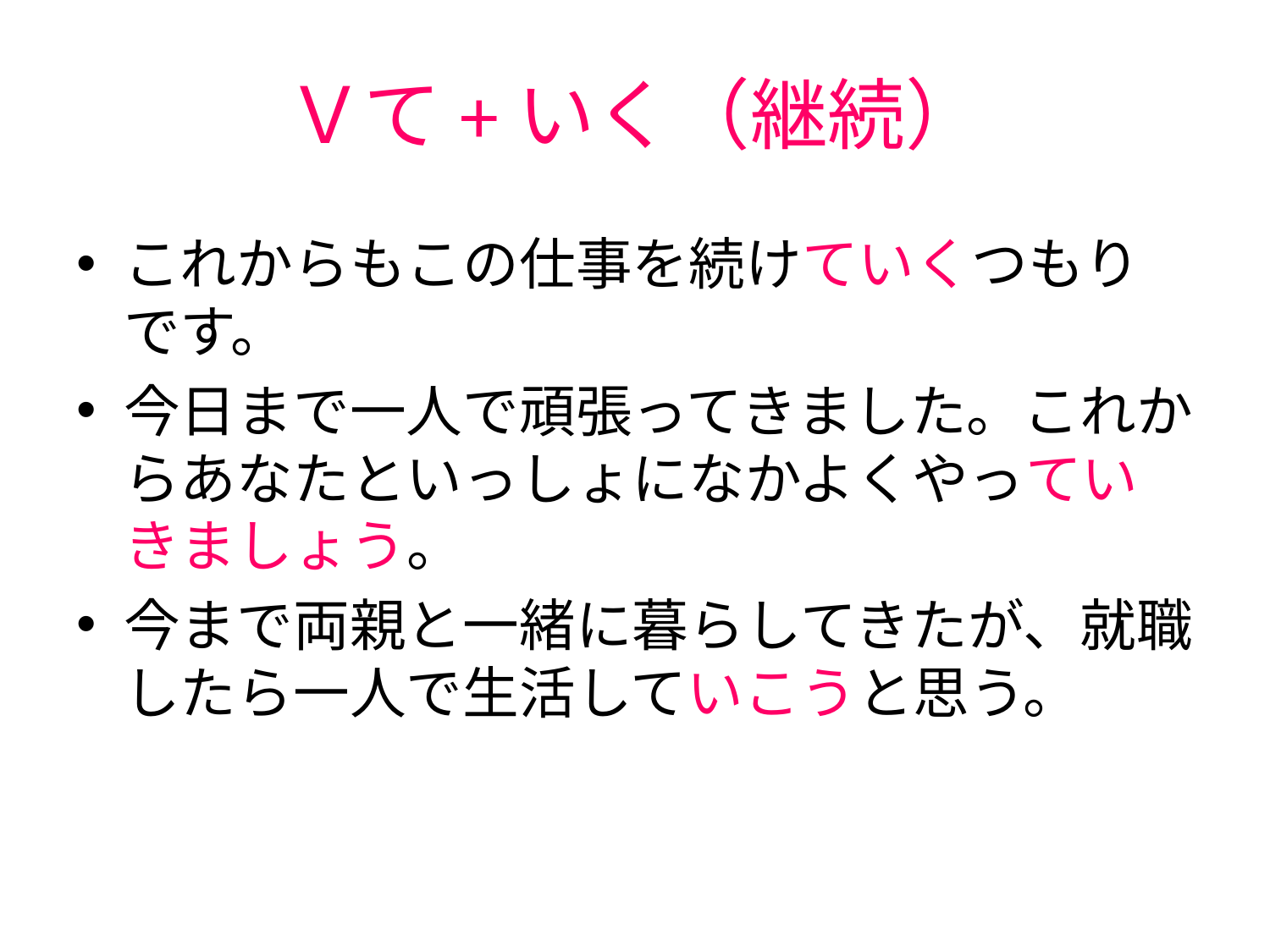

# Ｖて+いく（継続）
これからもこの仕事を続けていくつもりです。
今日まで一人で頑張ってきました。これからあなたといっしょになかよくやっていきましょう。
今まで両親と一緒に暮らしてきたが、就職したら一人で生活していこうと思う。